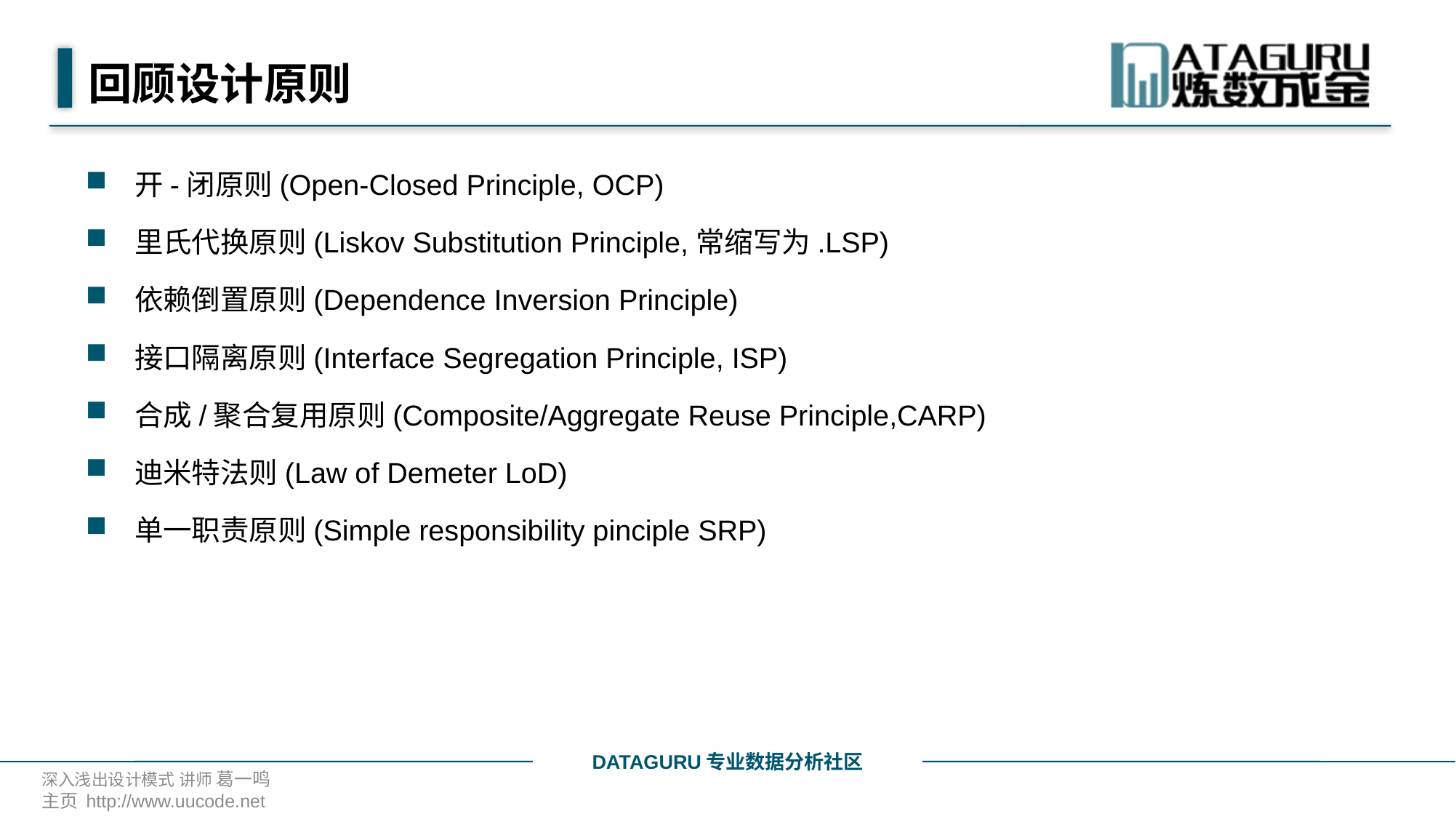

# 回顾设计原则
开-闭原则(Open-Closed Principle, OCP)
里氏代换原则(Liskov Substitution Principle,常缩写为.LSP)
依赖倒置原则(Dependence Inversion Principle)
接口隔离原则(Interface Segregation Principle, ISP)
合成/聚合复用原则(Composite/Aggregate Reuse Principle,CARP)
迪米特法则(Law of Demeter LoD)
单一职责原则(Simple responsibility pinciple SRP)